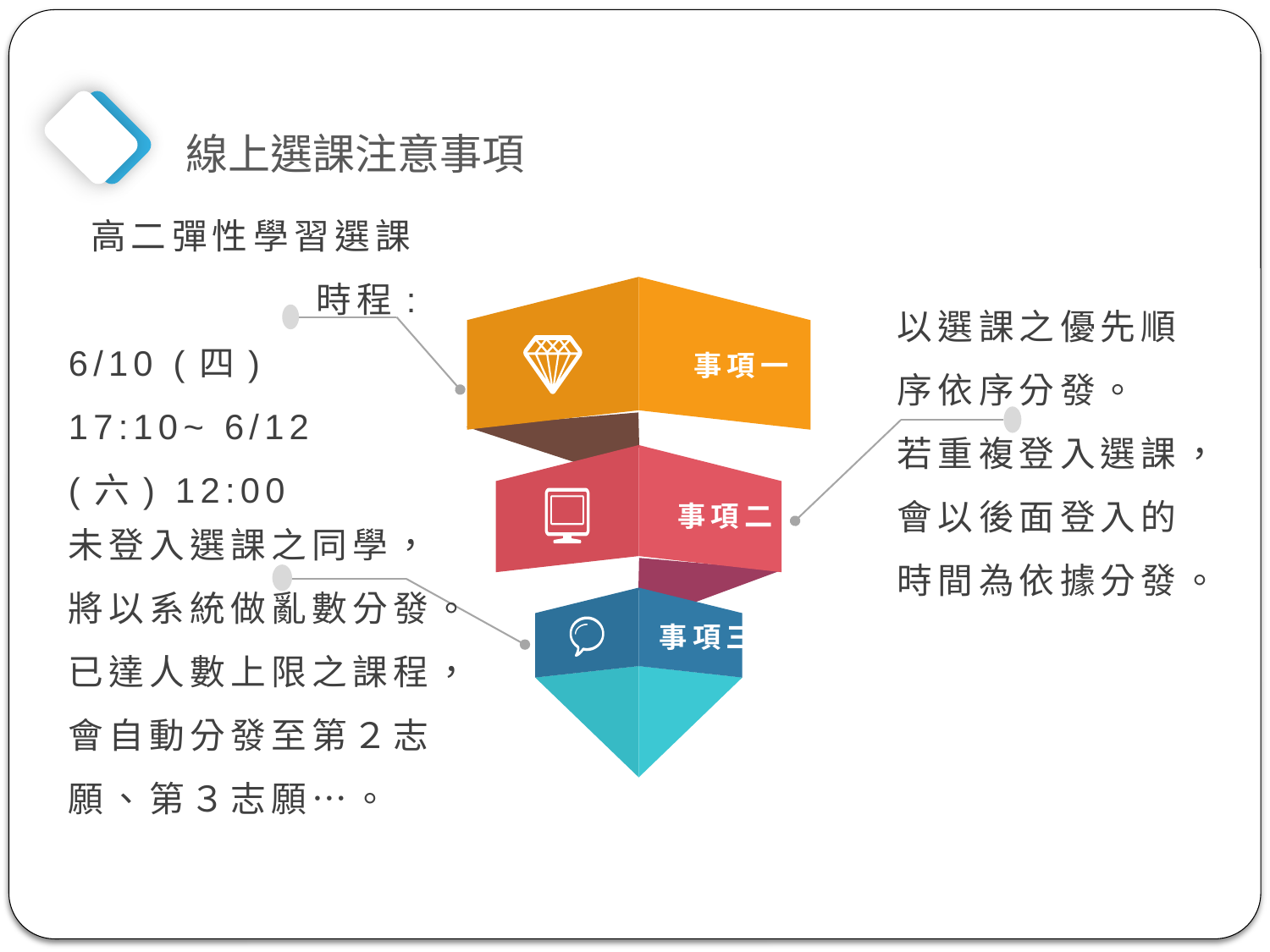

線上選課注意事項

高二彈性學習選課時程:
6/10 (四) 17:10~ 6/12 (六) 12:00

事項一

以選課之優先順序依序分發。
若重複登入選課，會以後面登入的時間為依據分發。

事項二

未登入選課之同學，將以系統做亂數分發。
已達人數上限之課程，會自動分發至第２志願、第３志願…。

事項三